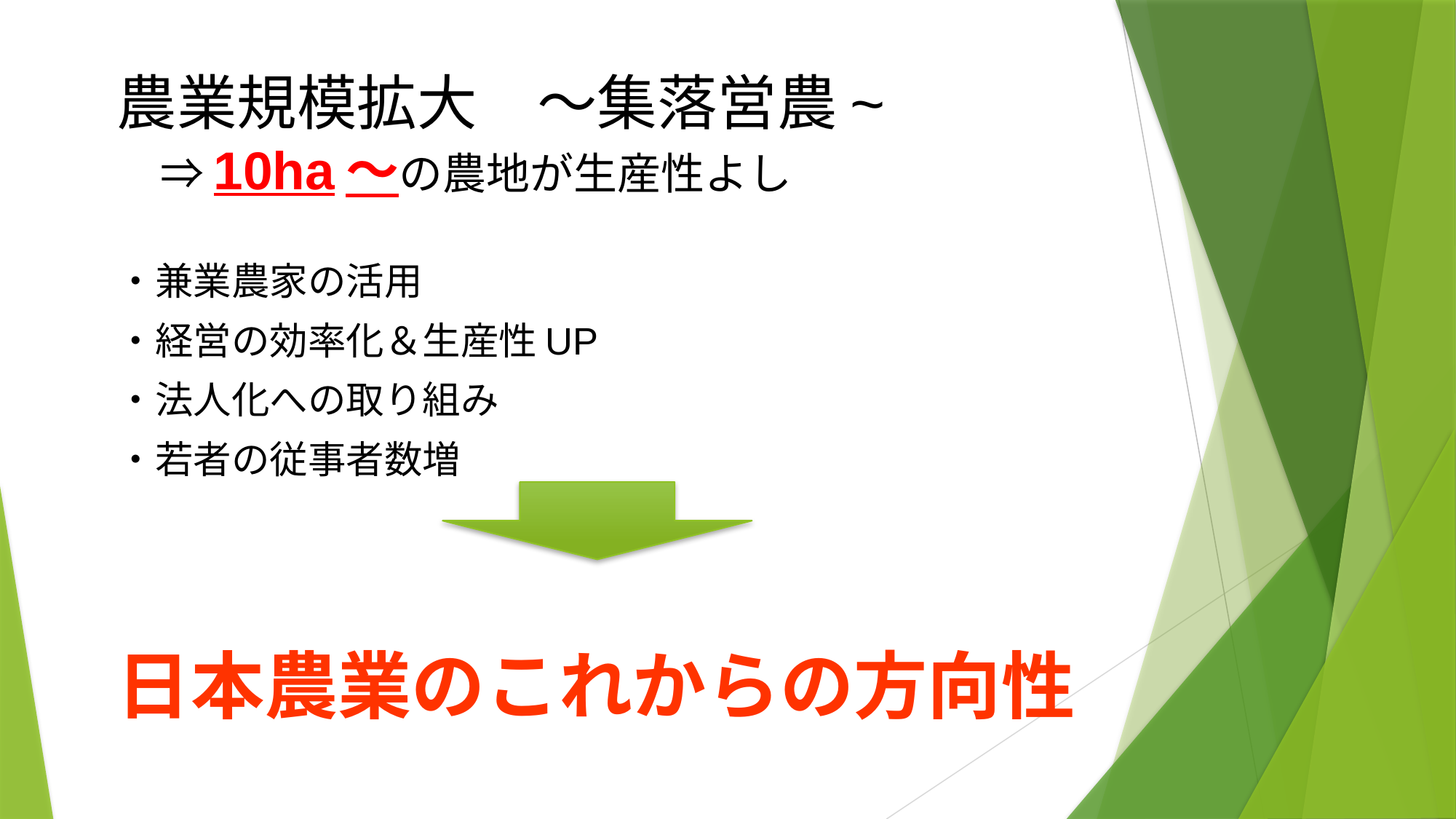

農業規模拡大　～集落営農~
　⇒10ha～の農地が生産性よし

・兼業農家の活用
・経営の効率化＆生産性UP
・法人化への取り組み
・若者の従事者数増

日本農業のこれからの方向性